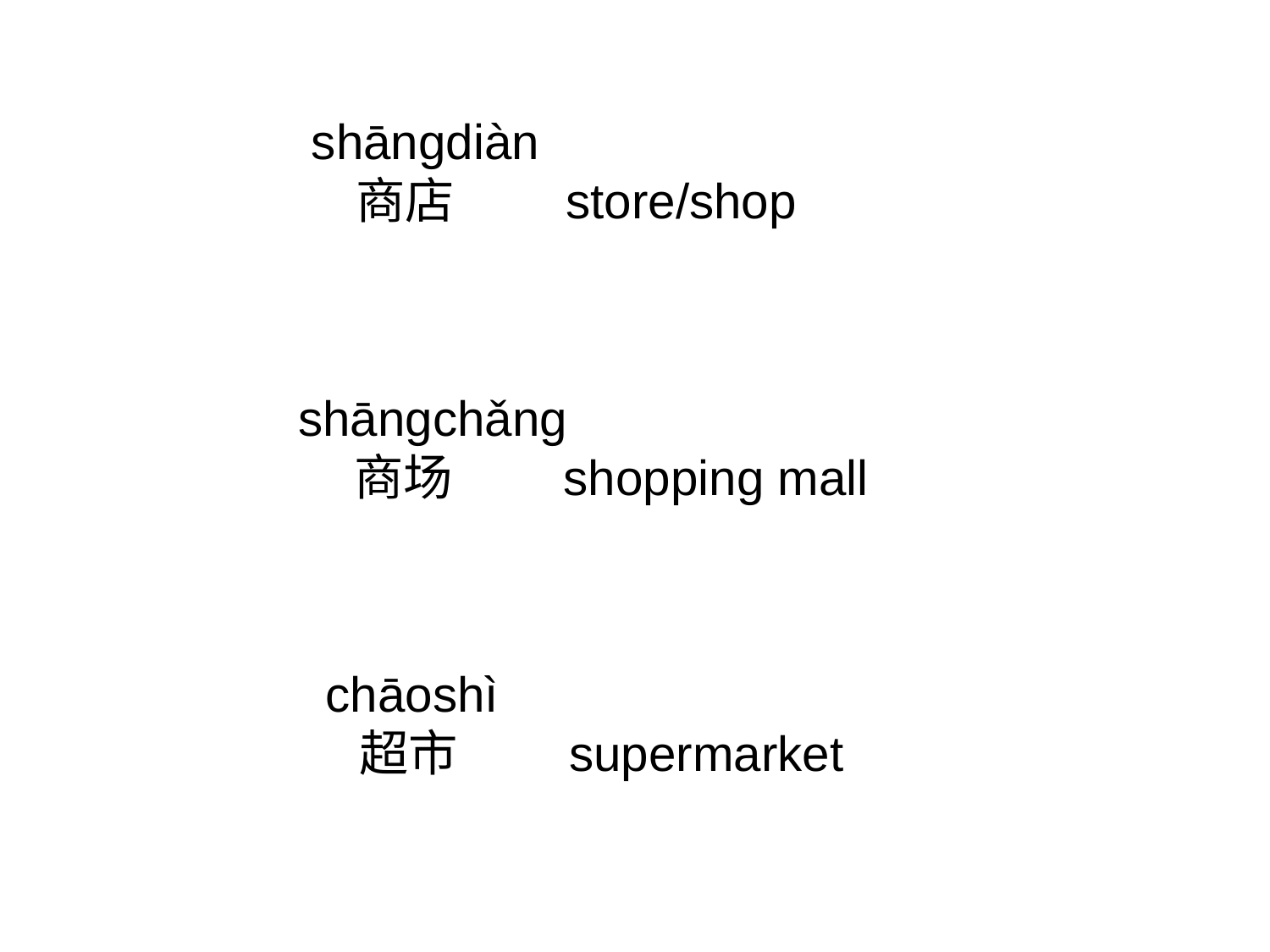

shāngdiàn
   商店         store/shop
shāngchǎng
    商场         shopping mall
chāoshì
  超市         supermarket